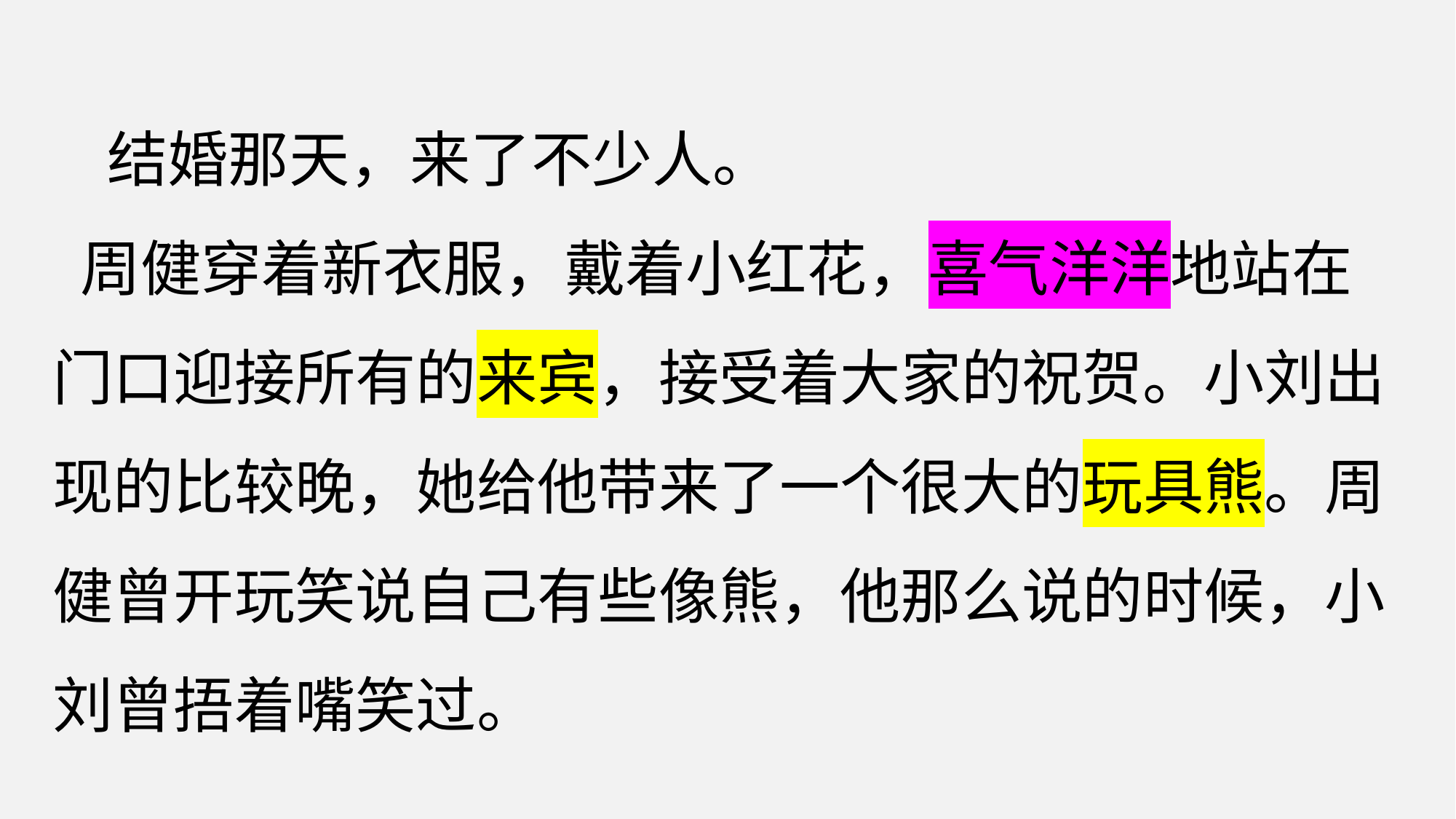

结婚那天，来了不少人。
  周健穿着新衣服，戴着小红花，喜气洋洋地站在门口迎接所有的来宾，接受着大家的祝贺。小刘出现的比较晚，她给他带来了一个很大的玩具熊。周健曾开玩笑说自己有些像熊，他那么说的时候，小刘曾捂着嘴笑过。